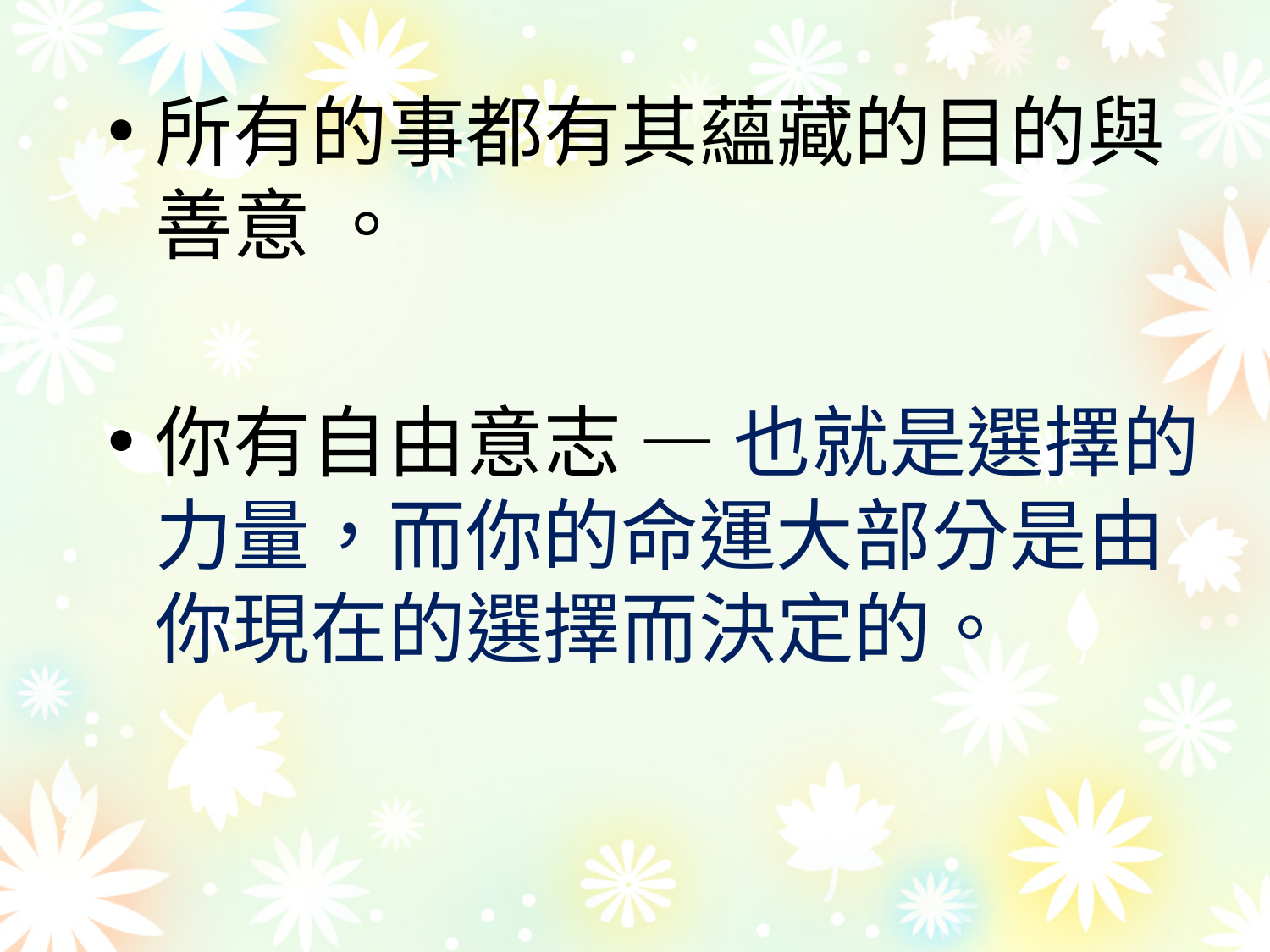

所有的事都有其蘊藏的目的與善意 。

你有自由意志 — 也就是選擇的力量，而你的命運大部分是由你現在的選擇而決定的。